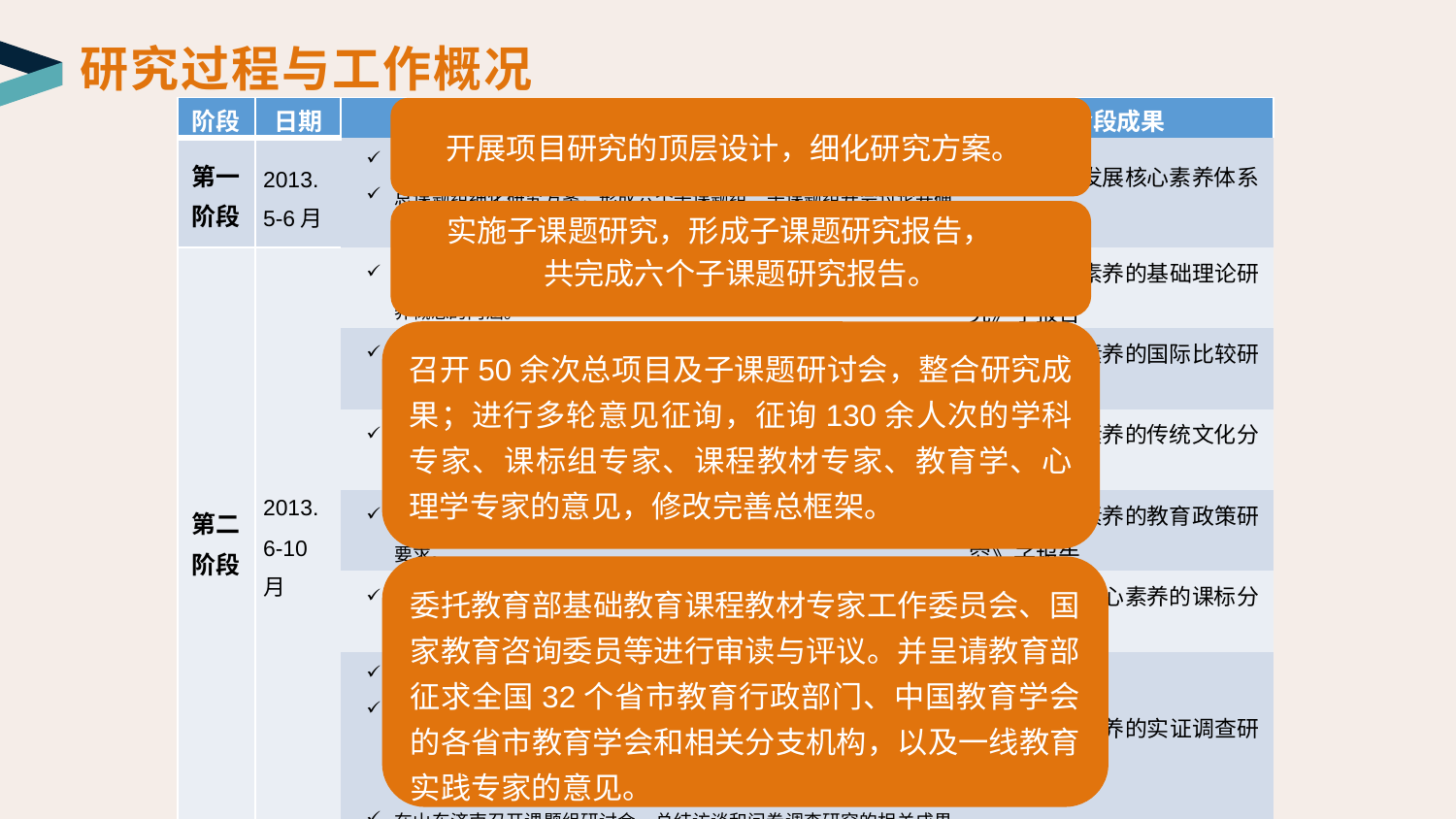

研究过程与工作概况

| 阶段 | 日期 | 具体内容 | 阶段成果 |
| --- | --- | --- | --- |
| 第一阶段 | 2013. 5-6月 | 成立学生核心素养顶层设计项目组。 总课题组细化研究方案，形成六个子课题组；子课题组开会讨论并确定具体任务、分工和工作进程表。 | 《我国学生发展核心素养体系研究方案》 |
| 第二阶段 | 2013. 6-10月 | 开展子课题1研究，通过概念的历史演变与国际比较确定学生核心素养概念的内涵。 | 《学生核心素养的基础理论研究》子报告 |
|  |  | 开展子课题2研究。比较分析各国际组织、国家或地区建构与发展核心素养的研究背景、研究程序、内容体系与实施途径。 | 《学生核心素养的国际比较研究》子报告 |
|  |  | 开展子课题3研究，厘清传统文化中关于修身成德的思想以及传统教育的人才培养内容与要求。 | 《基于核心素养的传统文化分析》子报告 |
|  |  | 开展子课题4研究，分析我国党和国家教育政策中对学生核心素养的要求。 | 《学生核心素养的教育政策研究》子报告 |
|  |  | 开展子课题5研究，分析义务教育和普通高中教育阶段的课标中对于学生核心素养的要求。 | 《基于学生核心素养的课标分析》子报告 |
|  |  | 开展子课题6研究，调查不同群体对我国学生核心素养的意见和建议。 先后在北京、广东、河南、山东和辽宁开展了48场焦点小组访谈、33次个别访谈和608名专家的问卷调查，获取各领域专家对学生素养指标体系的意见。 在山东济南召开课题组研讨会，总结访谈和问卷调查研究的相关成果。 | 《学生核心素养的实证调查研究》子报告 |
| 第三阶段 | 2013. 12.21-12.29 | 12月21在连云港召开“学生核心素养的发展与培养”专题研讨会，征求教育学专家、学科教学领域专家、心理学专家、教育行政管理者意见。 12月23-29日根据专家意见对总报告进行修改，形成《学生发展核心素养体系总框架（修改稿-4）》。 | 《学生发展核心素养体系总框架报告》 |
|  | 2014 1-2月 | 2014年1月3日-4日，在大兴召开“学生核心素养研讨会”，征询17个课标组、课程与教学研究领域以及教育实践领域25名权威专家的意见。 1月5-28日，总项目组先后召开5次会议，根据专家意见调整和修改总框架论证报告。 1月27日-2月15日，通过通讯审议的方式，再次面向25位教育部专家委员会的课程教材专家征询意见，进一步修改总框架论证报告。 5月8日,在北京召开意见征询会,征询社会主义核心价值观领域,传统文化领域和课标组专家的意见,根据意见修改指标体系. 5月16-17日,在教育部专家咨询委员会和专家工作委员会会议上,进一步征询全体与会专家的意见和建议,继续完善指标体系. | 《学生发展核心素养体系总框架报告》（最终建议稿） |
    开展项目研究的顶层设计，细化研究方案。
    实施子课题研究，形成子课题研究报告，
共完成六个子课题研究报告。

召开50余次总项目及子课题研讨会，整合研究成果；进行多轮意见征询，征询130余人次的学科专家、课标组专家、课程教材专家、教育学、心理学专家的意见，修改完善总框架。
委托教育部基础教育课程教材专家工作委员会、国家教育咨询委员等进行审读与评议。并呈请教育部征求全国32个省市教育行政部门、中国教育学会的各省市教育学会和相关分支机构，以及一线教育实践专家的意见。